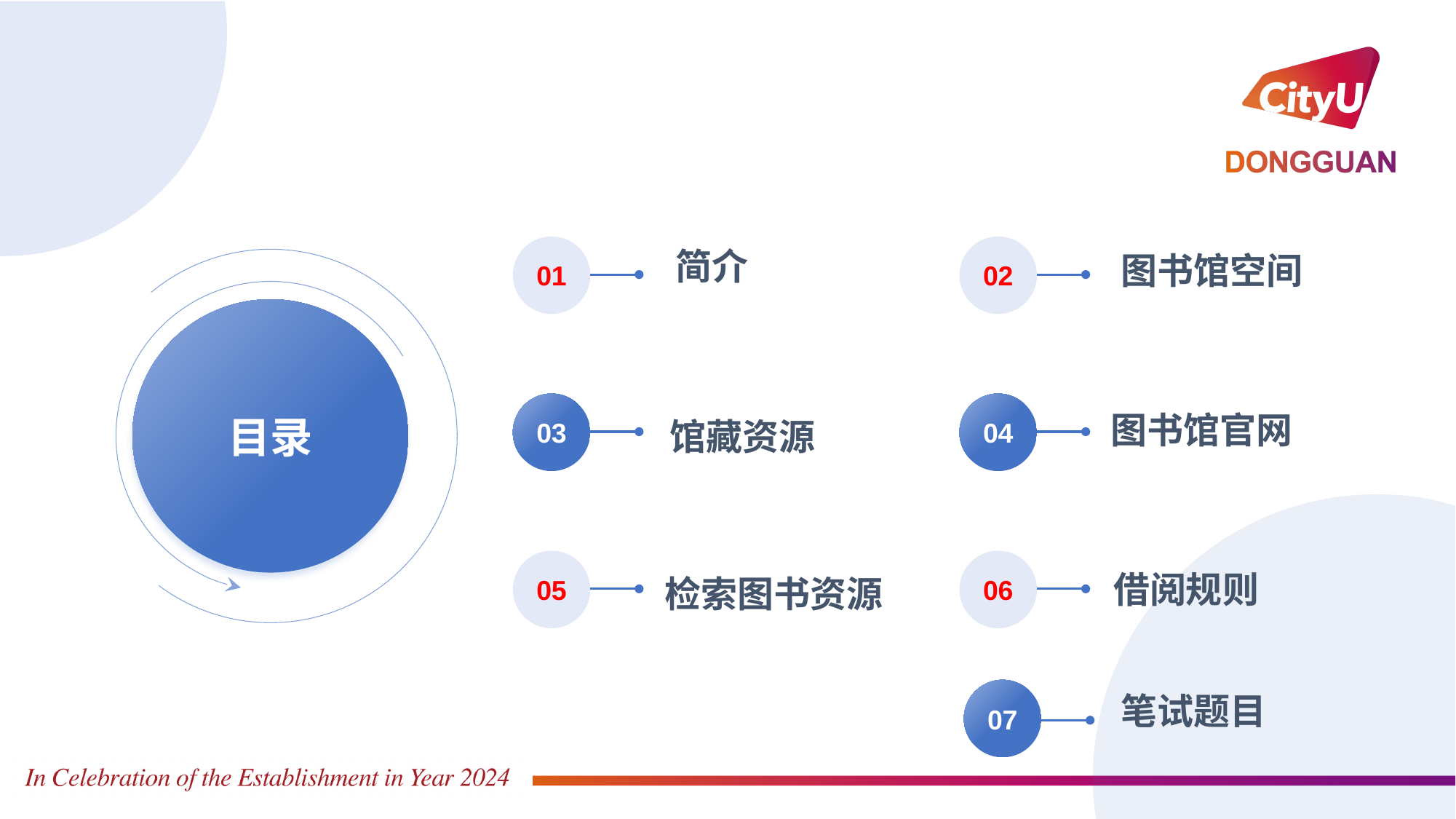

图书馆空间
02
简介
01

目录
03
馆藏资源
04
图书馆官网
借阅规则
06
05
检索图书资源
笔试题目
07